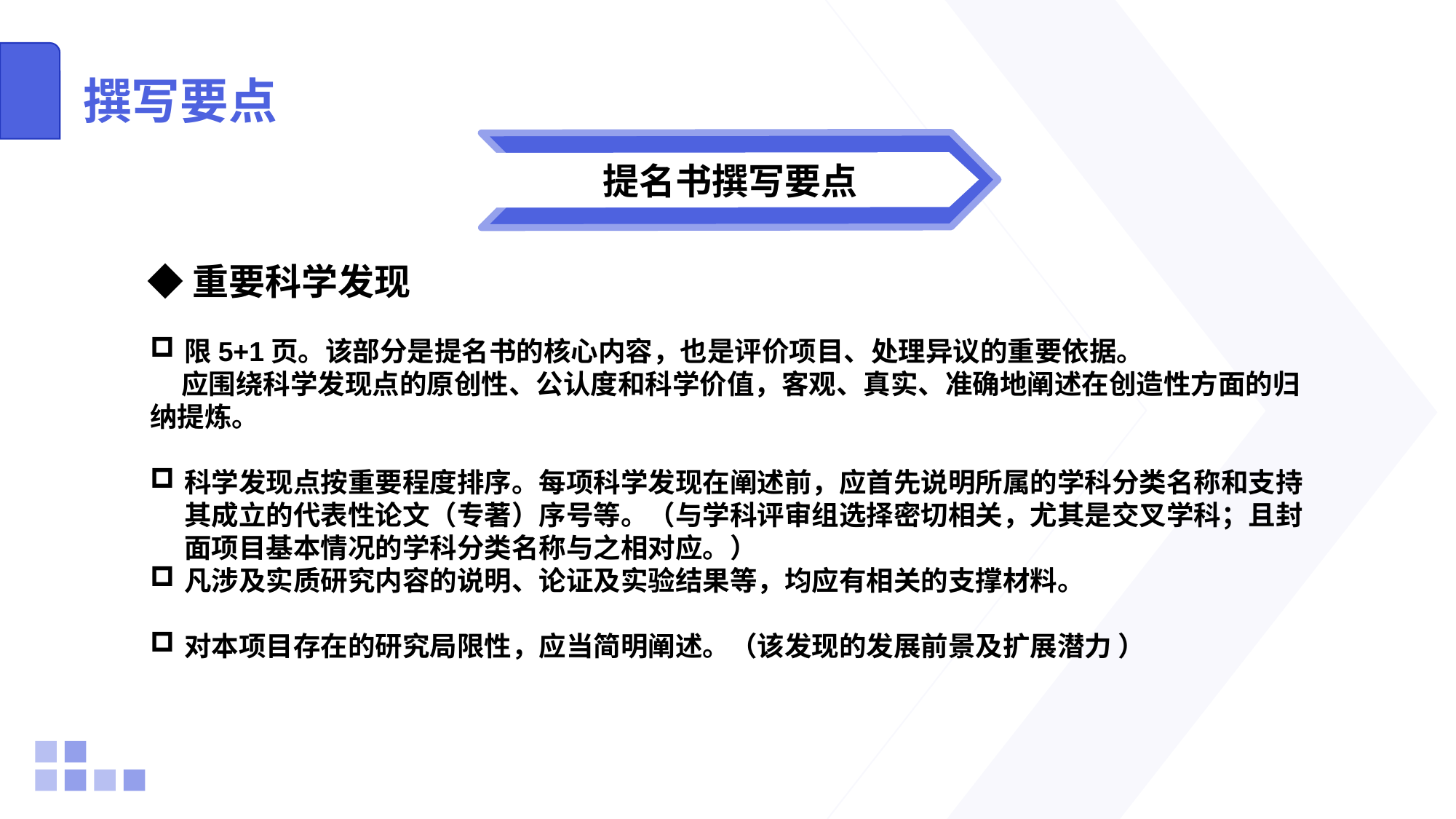

# 撰写要点

提名书撰写要点
◆重要科学发现
限5+1页。该部分是提名书的核心内容，也是评价项目、处理异议的重要依据。
    应围绕科学发现点的原创性、公认度和科学价值，客观、真实、准确地阐述在创造性方面的归纳提炼。

科学发现点按重要程度排序。每项科学发现在阐述前，应首先说明所属的学科分类名称和支持其成立的代表性论文（专著）序号等。（与学科评审组选择密切相关，尤其是交叉学科；且封面项目基本情况的学科分类名称与之相对应。）
凡涉及实质研究内容的说明、论证及实验结果等，均应有相关的支撑材料。

对本项目存在的研究局限性，应当简明阐述。（该发现的发展前景及扩展潜力 ）